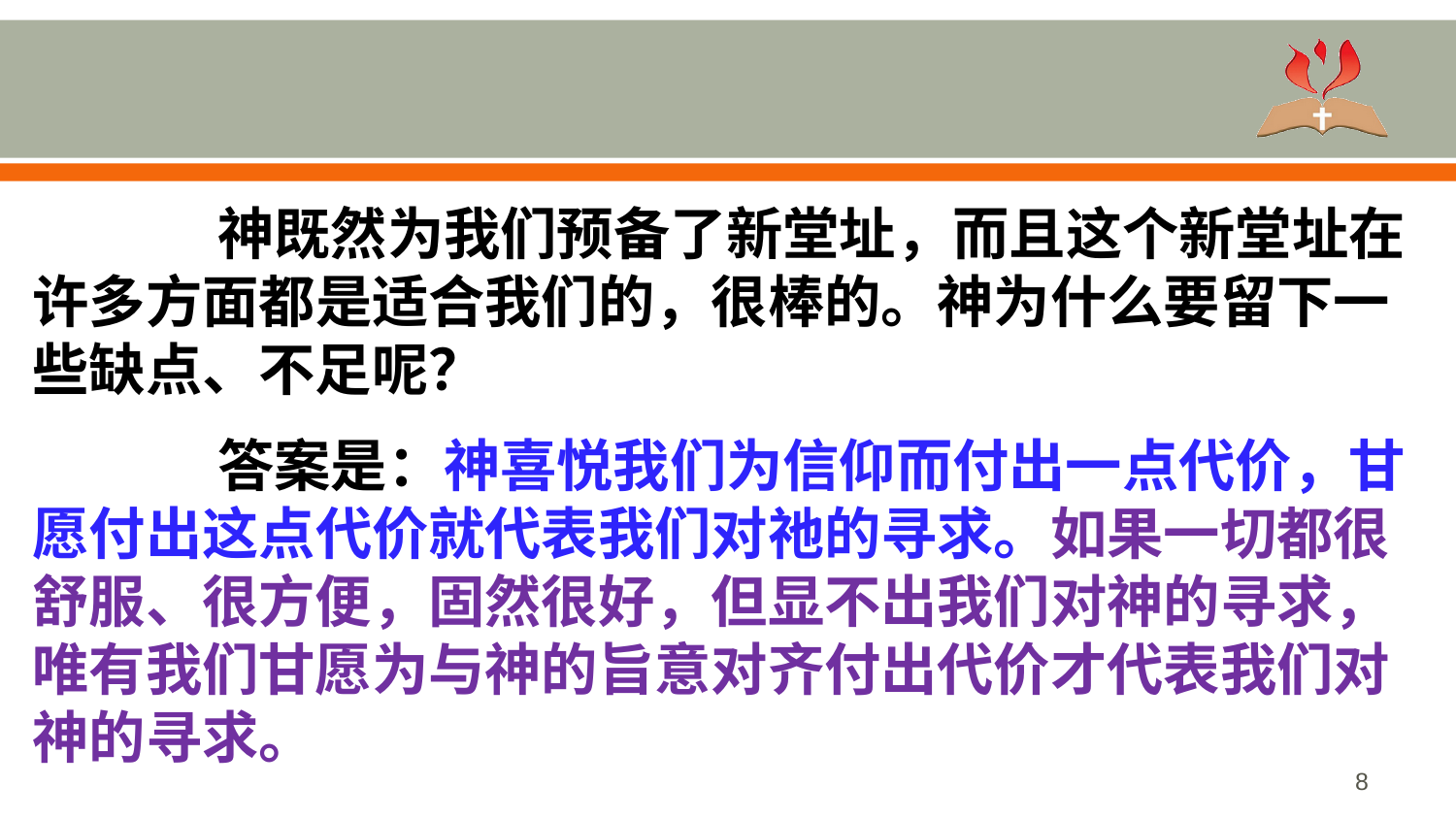

神既然为我们预备了新堂址，而且这个新堂址在许多方面都是适合我们的，很棒的。神为什么要留下一些缺点、不足呢？
	  答案是：神喜悦我们为信仰而付出一点代价，甘愿付出这点代价就代表我们对祂的寻求。如果一切都很舒服、很方便，固然很好，但显不出我们对神的寻求，唯有我们甘愿为与神的旨意对齐付出代价才代表我们对神的寻求。
8